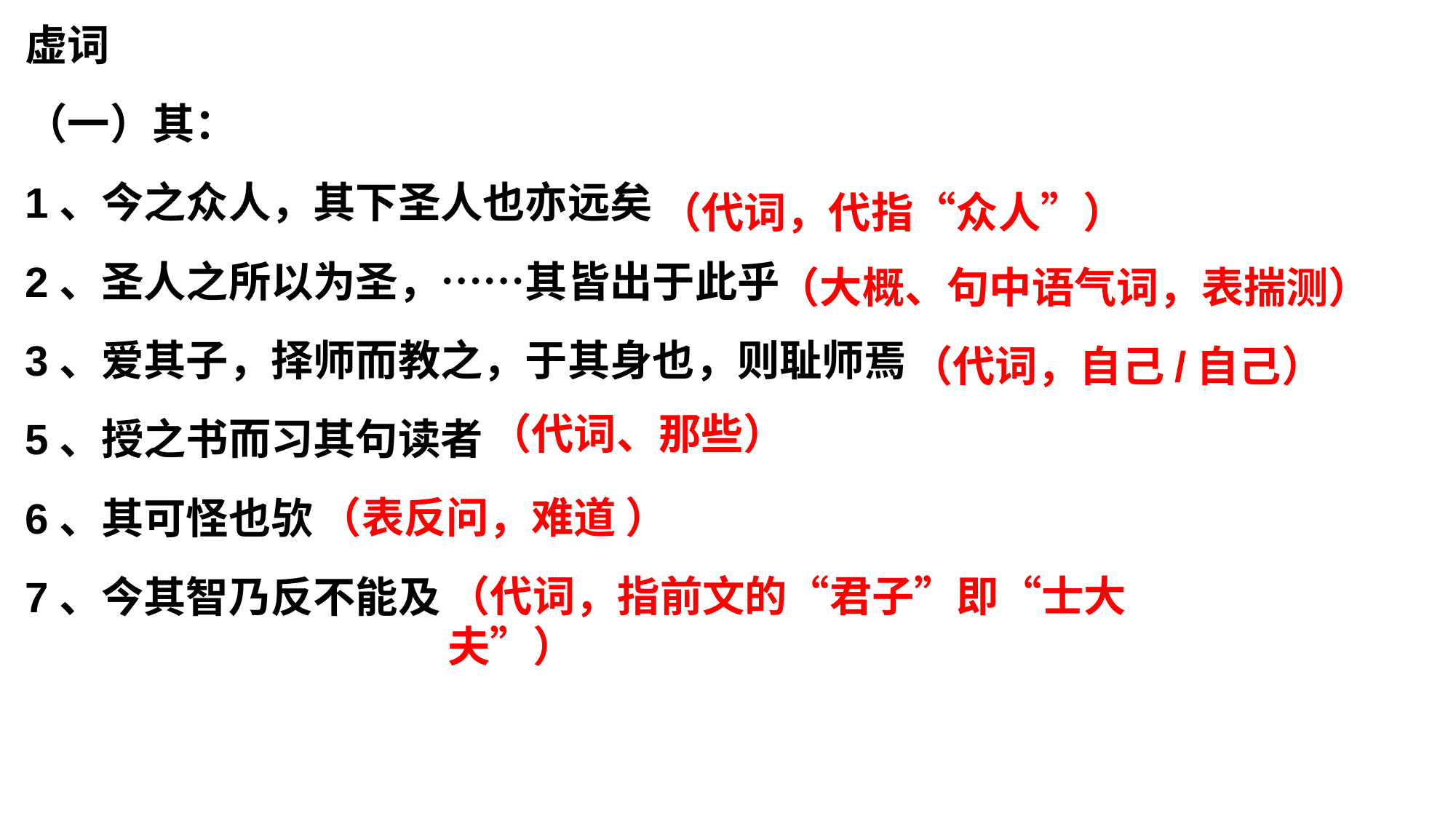

虚词
（一）其：
1、今之众人，其下圣人也亦远矣
2、圣人之所以为圣，……其皆出于此乎
3、爱其子，择师而教之，于其身也，则耻师焉
5、授之书而习其句读者
6、其可怪也欤
7、今其智乃反不能及
（代词，代指“众人”）
（大概、句中语气词，表揣测）
（代词，自己/自己）
（代词、那些）
（表反问，难道 ）
（代词，指前文的“君子”即“士大夫”）